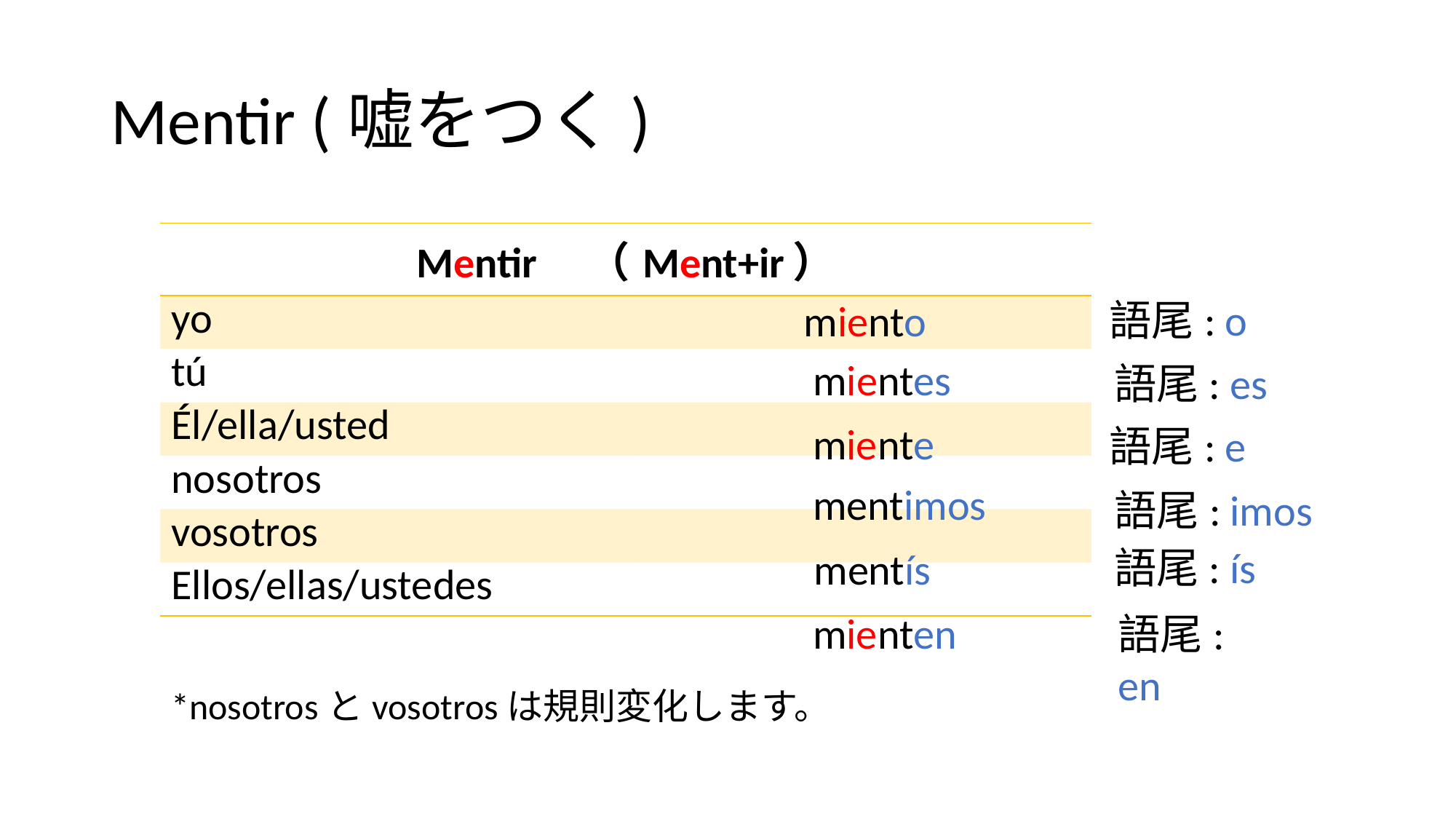

# Mentir (嘘をつく)
| Mentir　（Ment+ir） |  |
| --- | --- |
| yo |  |
| tú |  |
| Él/ella/usted |  |
| nosotros |  |
| vosotros |  |
| Ellos/ellas/ustedes |  |
語尾: o
miento
mientes
語尾: es
miente
語尾: e
mentimos
語尾: imos
語尾: ís
mentís
mienten
語尾: en
*nosotrosとvosotrosは規則変化します。